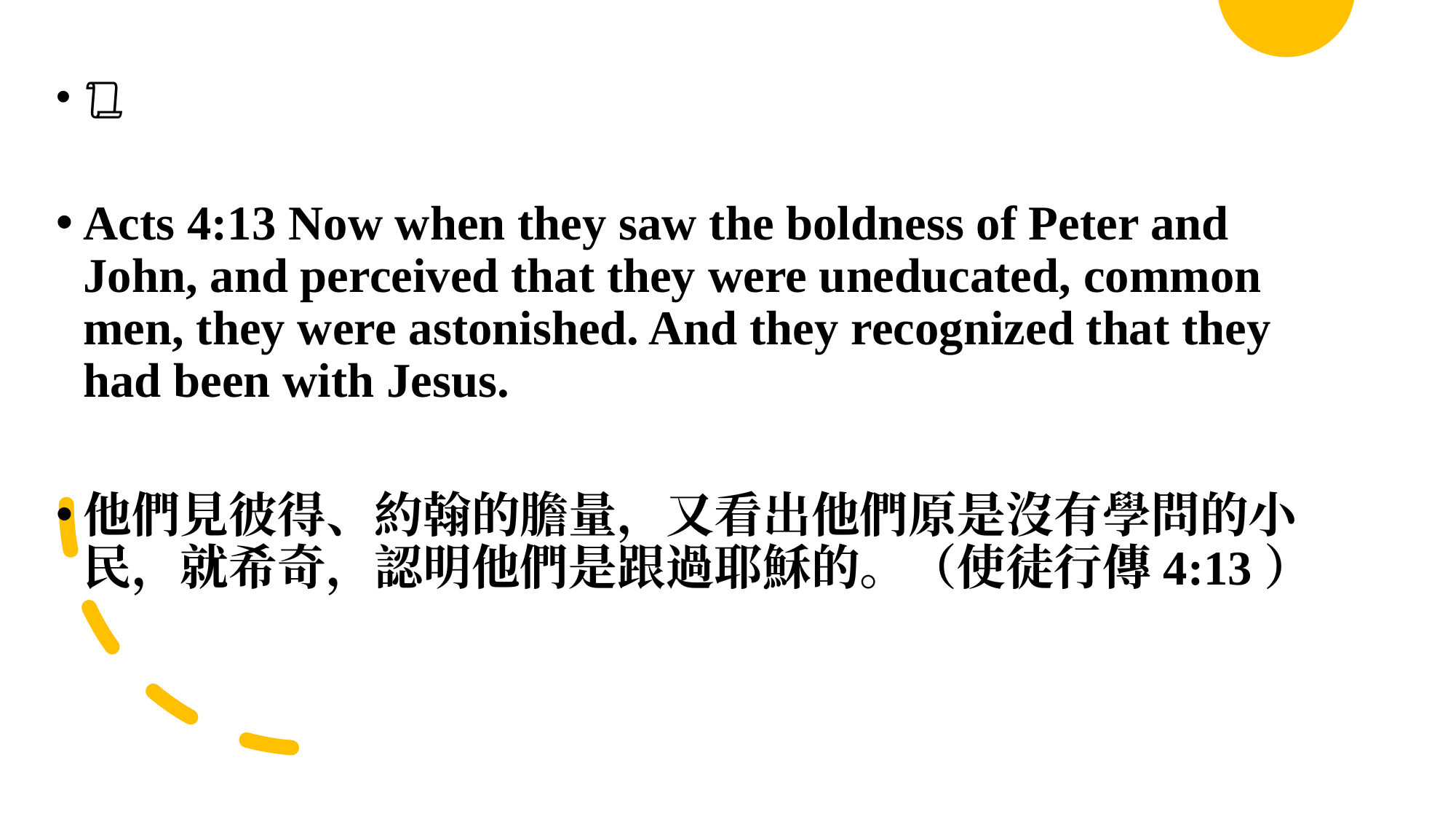

📜

Acts 4:13 Now when they saw the boldness of Peter and John, and perceived that they were uneducated, common men, they were astonished. And they recognized that they had been with Jesus.

他們見彼得、約翰的膽量，又看出他們原是沒有學問的小民，就希奇，認明他們是跟過耶穌的。（使徒行傳4:13）